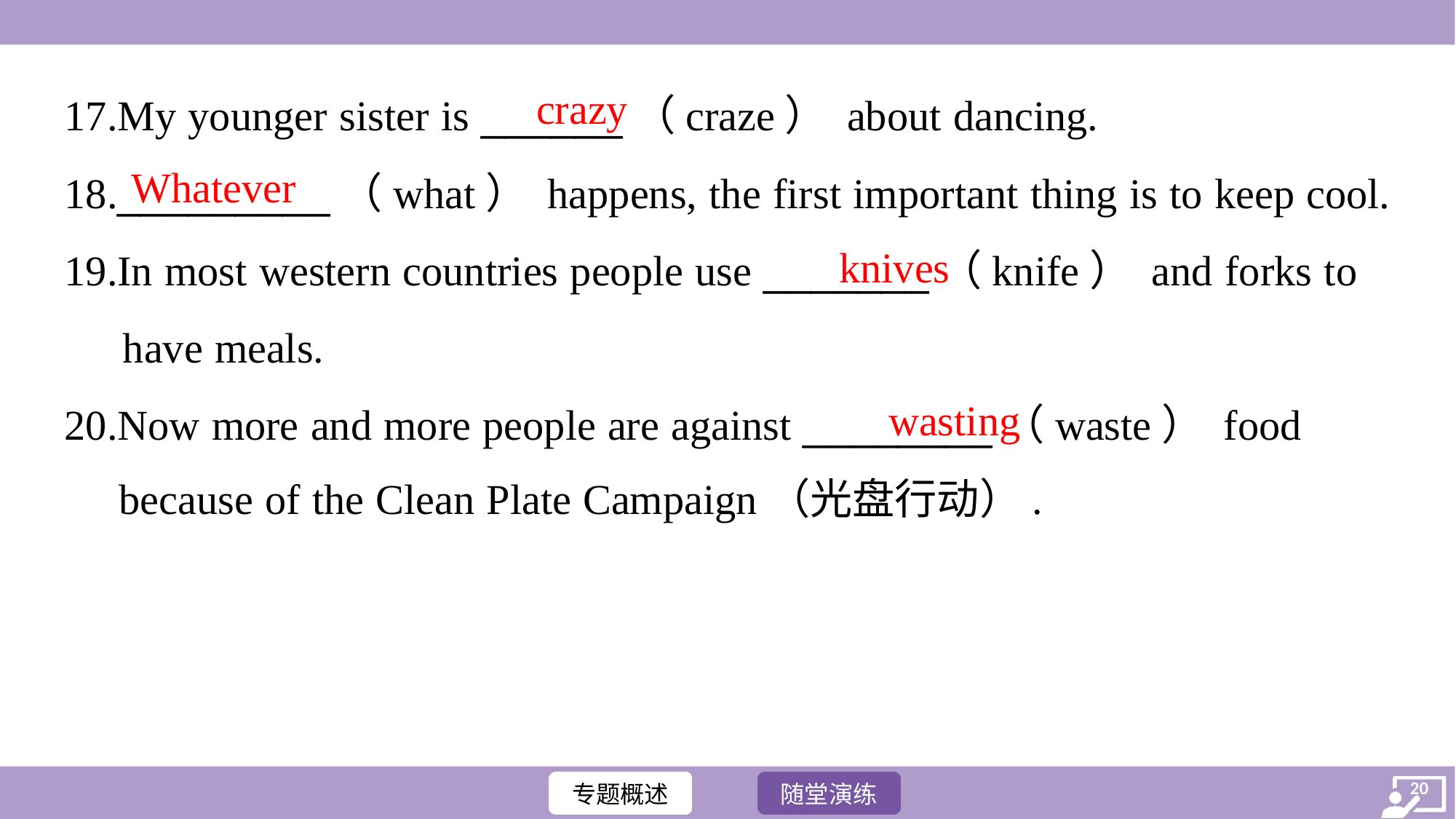

crazy
17.My younger sister is ______（craze） about dancing.
18._________（what） happens, the first important thing is to keep cool.
19.In most western countries people use _______（knife） and forks to
have meals.
20.Now more and more people are against ________（waste） food
because of the Clean Plate Campaign（光盘行动）.
Whatever
knives
wasting